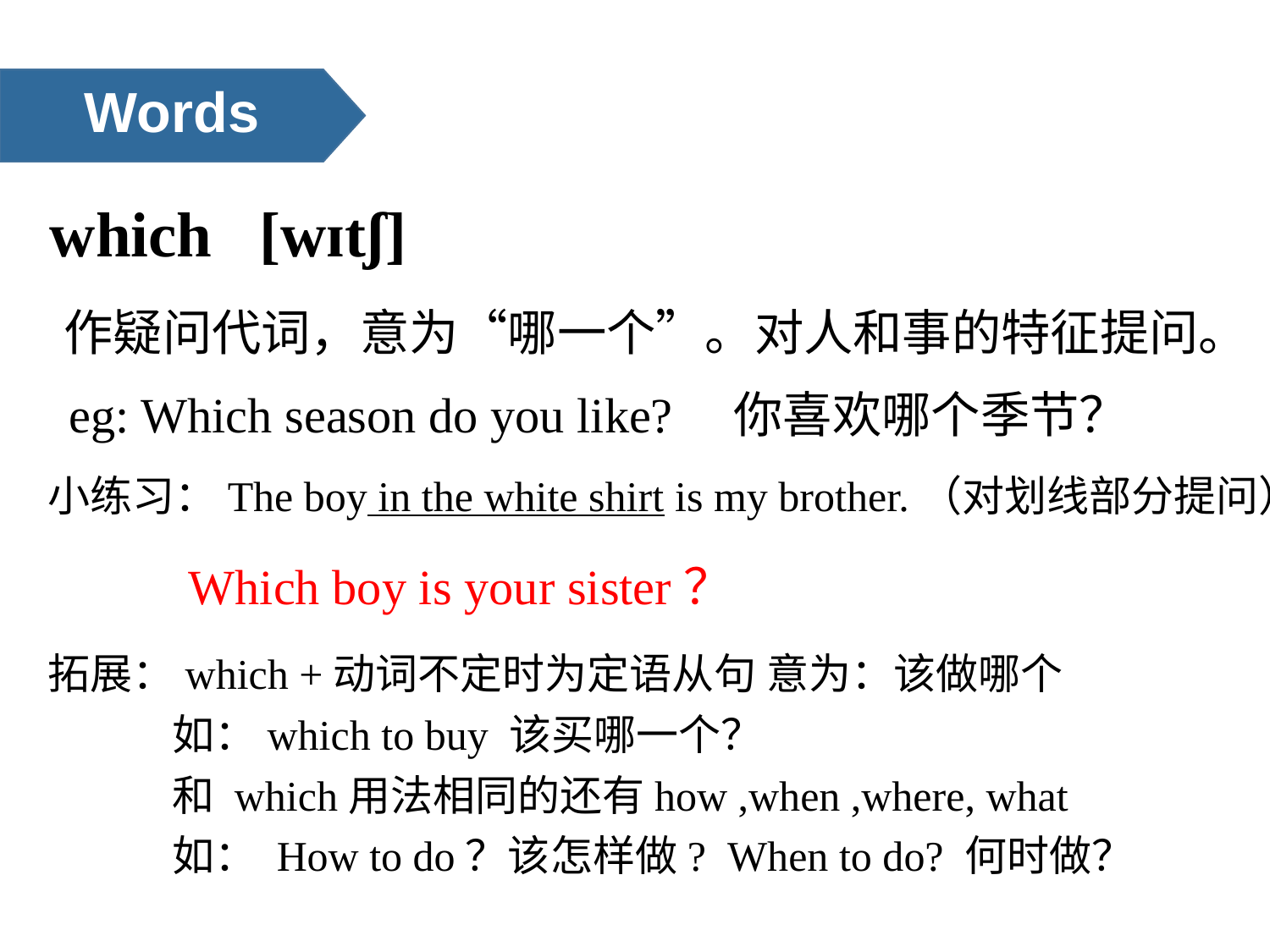

Words
which   [wɪtʃ]
作疑问代词，意为“哪一个”。对人和事的特征提问。
eg: Which season do you like?    你喜欢哪个季节？
小练习：The boy in the white shirt is my brother.（对划线部分提问）
Which boy is your sister？
拓展：which +动词不定时为定语从句 意为：该做哪个
            如：which to buy 该买哪一个？
            和 which用法相同的还有how ,when ,where, what
            如： How to do？该怎样做?  When to do? 何时做？